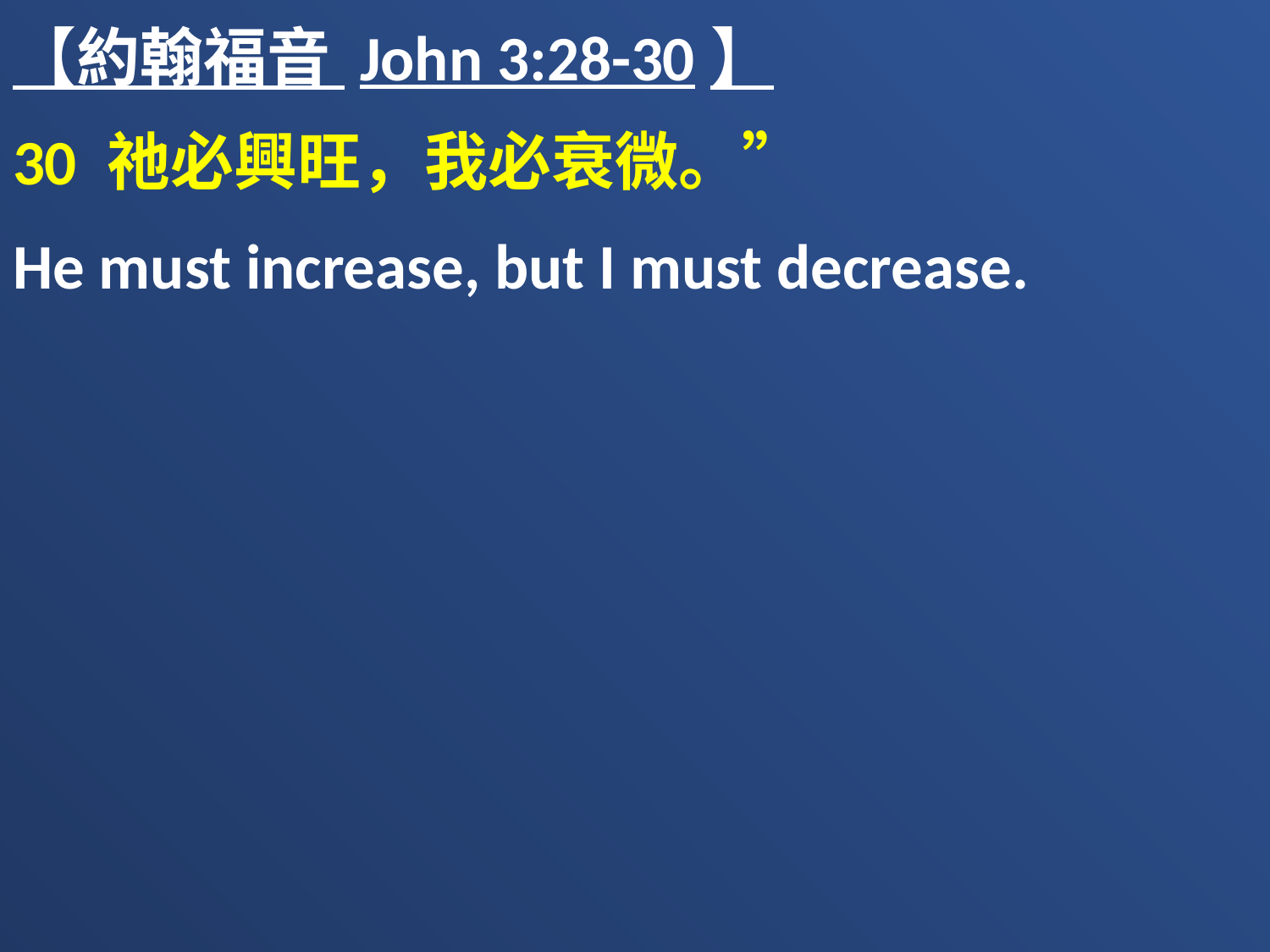

【約翰福音 John 3:28-30】
30 祂必興旺，我必衰微。”
He must increase, but I must decrease.